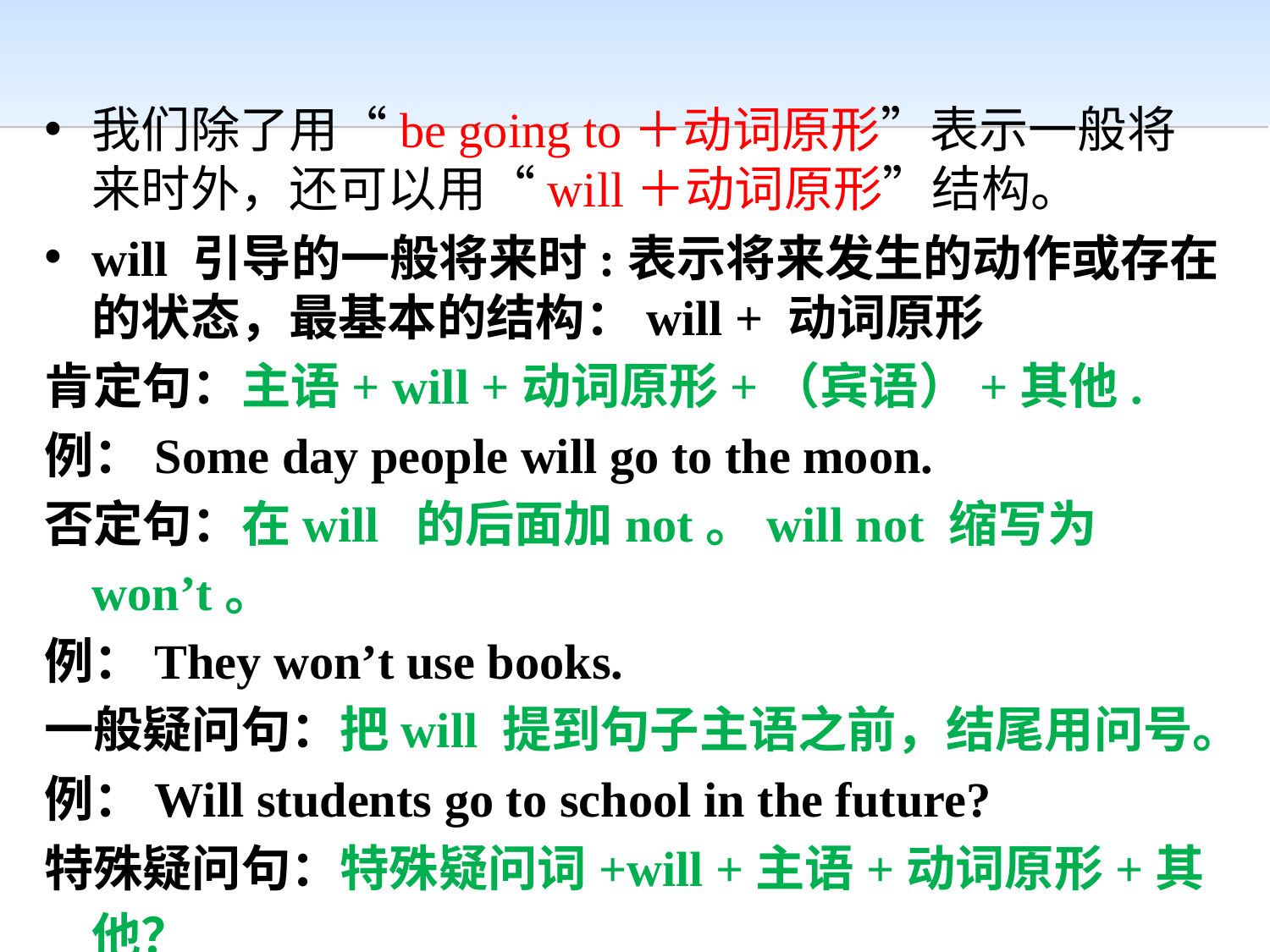

我们除了用“be going to＋动词原形”表示一般将来时外，还可以用“will＋动词原形”结构。
will 引导的一般将来时:表示将来发生的动作或存在的状态，最基本的结构：will + 动词原形
肯定句：主语+ will +动词原形+（宾语）+其他.
例：Some day people will go to the moon.
否定句：在will  的后面加not。will not 缩写为won’t。
例：They won’t use books.
一般疑问句：把will 提到句子主语之前，结尾用问号。
例：Will students go to school in the future?
特殊疑问句：特殊疑问词+will +主语+动词原形+其他？
例：What will you do in the future?